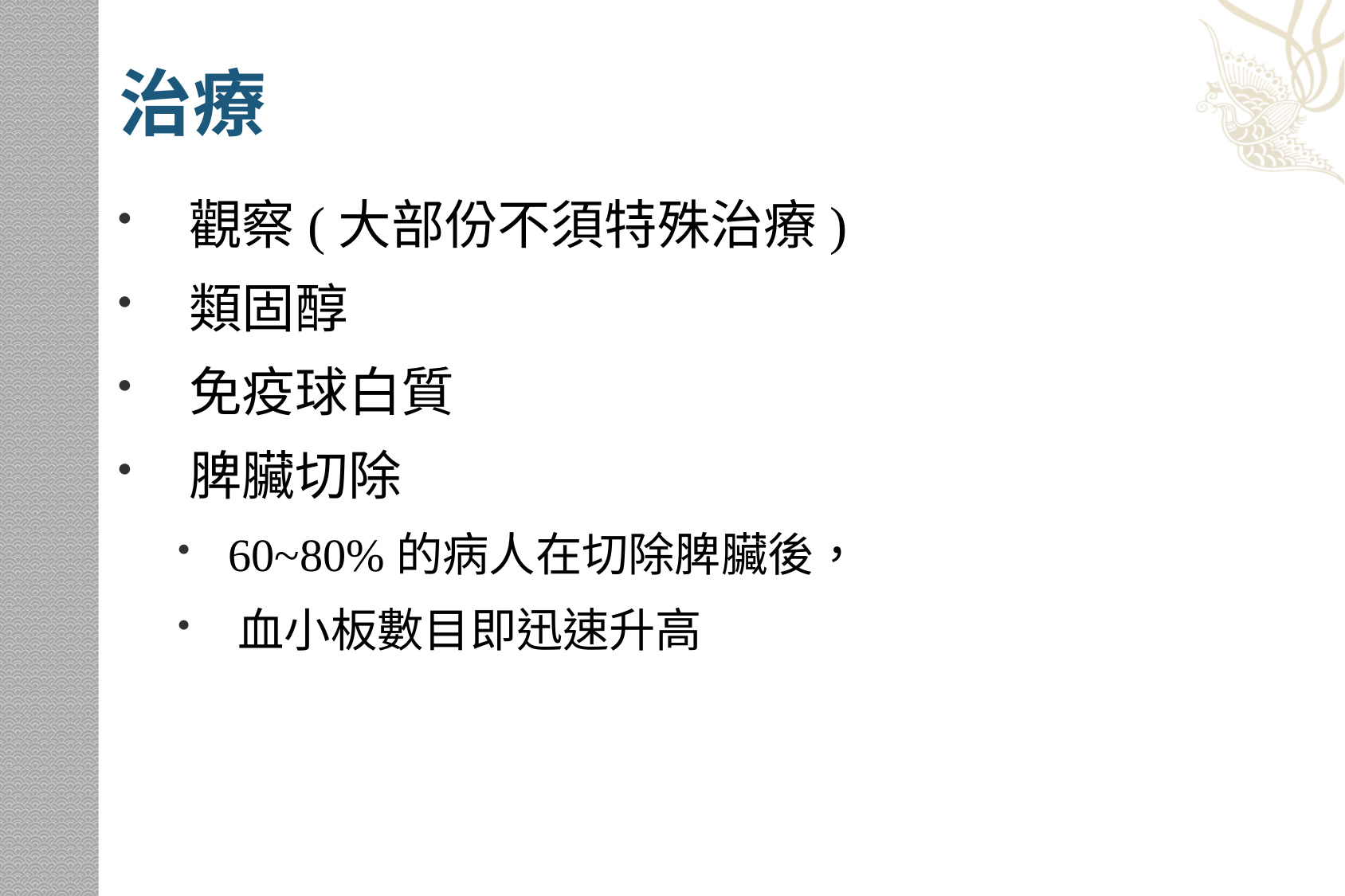

# 治療
 觀察(大部份不須特殊治療)
 類固醇
 免疫球白質
 脾臟切除
 60~80%的病人在切除脾臟後，
 血小板數目即迅速升高